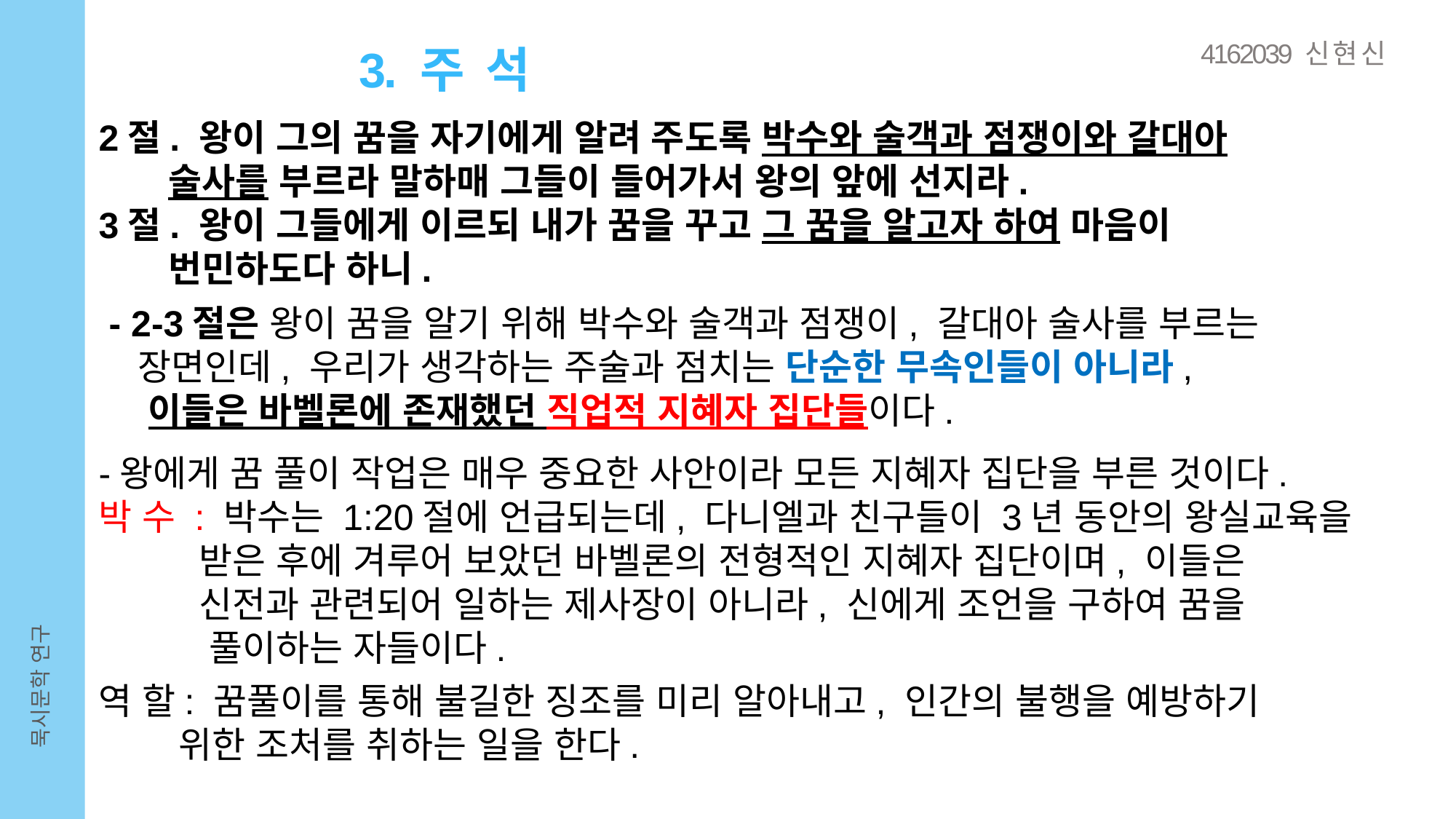

4162039 신 현 신
3. 주  석
2절. 왕이 그의 꿈을 자기에게 알려 주도록 박수와 술객과 점쟁이와 갈대아
      술사를 부르라 말하매 그들이 들어가서 왕의 앞에 선지라.
3절. 왕이 그들에게 이르되 내가 꿈을 꾸고 그 꿈을 알고자 하여 마음이
      번민하도다 하니.

 - 2-3절은 왕이 꿈을 알기 위해 박수와 술객과 점쟁이, 갈대아 술사를 부르는
   장면인데, 우리가 생각하는 주술과 점치는 단순한 무속인들이 아니라,
    이들은 바벨론에 존재했던 직업적 지혜자 집단들이다.

-왕에게 꿈 풀이 작업은 매우 중요한 사안이라 모든 지혜자 집단을 부른 것이다.
박 수 : 박수는 1:20절에 언급되는데, 다니엘과 친구들이 3년 동안의 왕실교육을
         받은 후에 겨루어 보았던 바벨론의 전형적인 지혜자 집단이며, 이들은
         신전과 관련되어 일하는 제사장이 아니라, 신에게 조언을 구하여 꿈을
          풀이하는 자들이다.

역 할: 꿈풀이를 통해 불길한 징조를 미리 알아내고, 인간의 불행을 예방하기
       위한 조처를 취하는 일을 한다.
묵시문학 연구